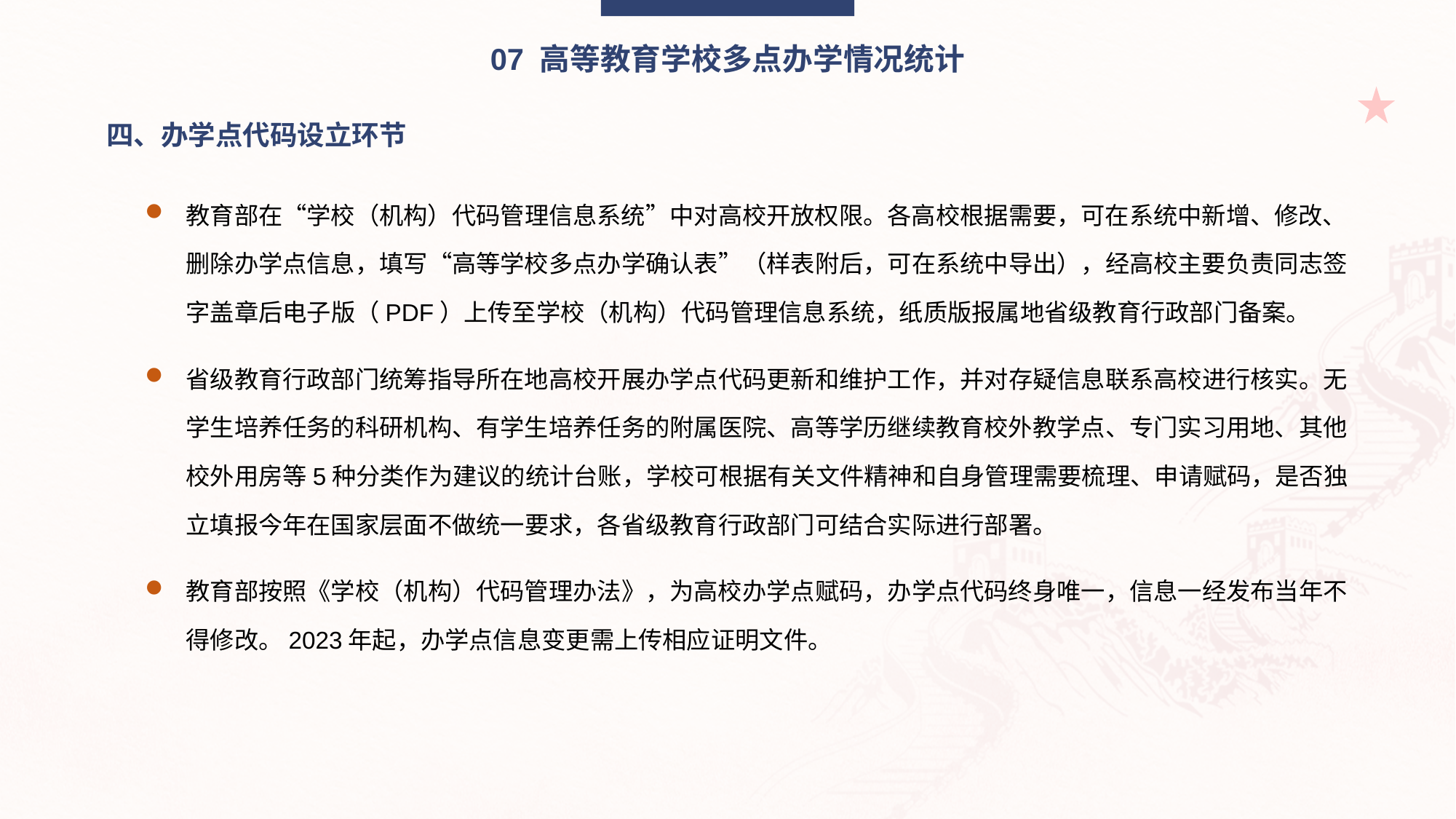

07 高等教育学校多点办学情况统计
四、办学点代码设立环节
教育部在“学校（机构）代码管理信息系统”中对高校开放权限。各高校根据需要，可在系统中新增、修改、删除办学点信息，填写“高等学校多点办学确认表”（样表附后，可在系统中导出），经高校主要负责同志签字盖章后电子版（PDF）上传至学校（机构）代码管理信息系统，纸质版报属地省级教育行政部门备案。
省级教育行政部门统筹指导所在地高校开展办学点代码更新和维护工作，并对存疑信息联系高校进行核实。无学生培养任务的科研机构、有学生培养任务的附属医院、高等学历继续教育校外教学点、专门实习用地、其他校外用房等5种分类作为建议的统计台账，学校可根据有关文件精神和自身管理需要梳理、申请赋码，是否独立填报今年在国家层面不做统一要求，各省级教育行政部门可结合实际进行部署。
教育部按照《学校（机构）代码管理办法》，为高校办学点赋码，办学点代码终身唯一，信息一经发布当年不得修改。2023年起，办学点信息变更需上传相应证明文件。